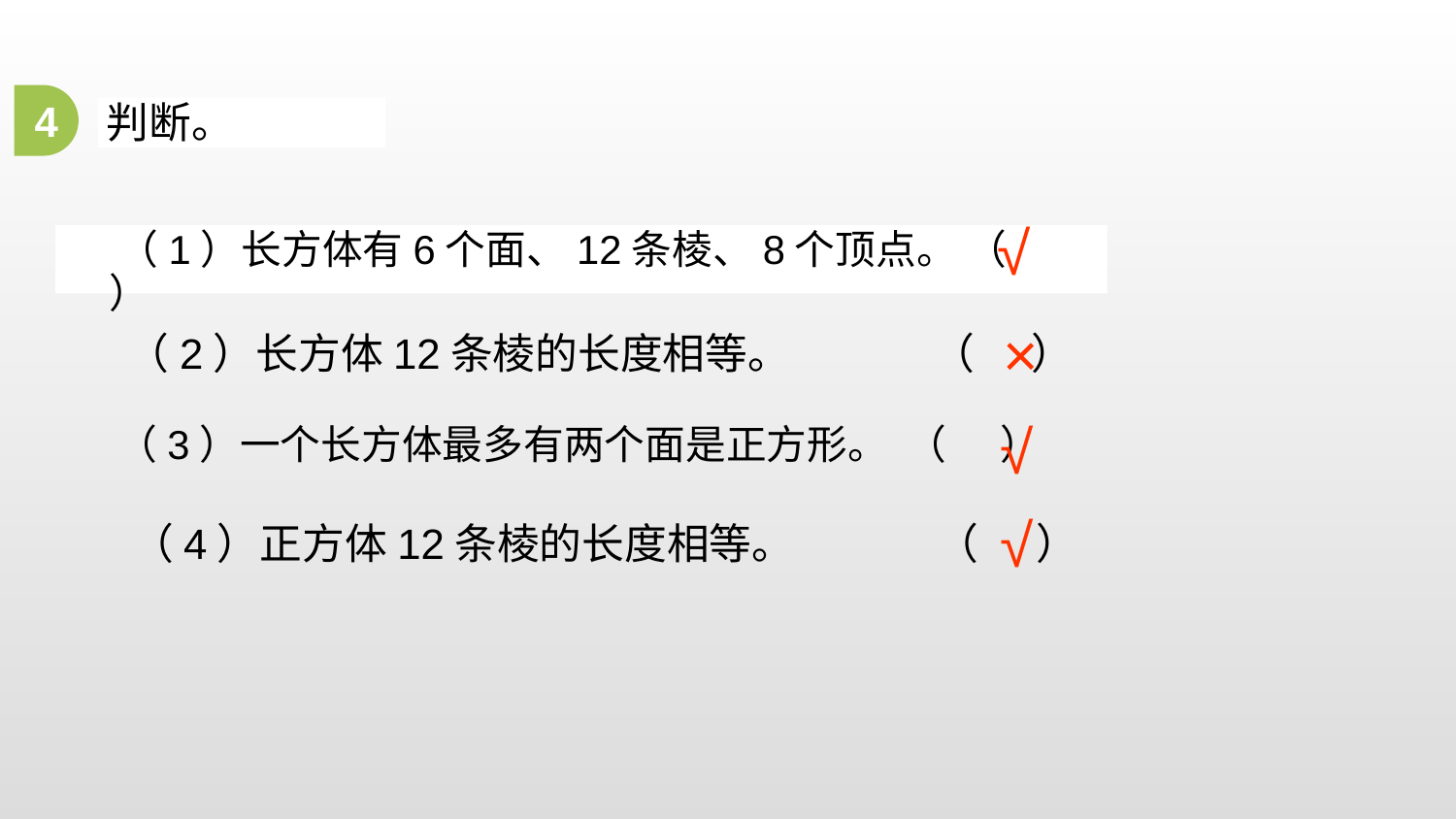

4
判断。
√
     （1）长方体有6个面、12条棱、8个顶点。 （      ）

×
（2）长方体12条棱的长度相等。               （      ）
√
      （3）一个长方体最多有两个面是正方形。  （      ）

√
（4）正方体12条棱的长度相等。               （      ）